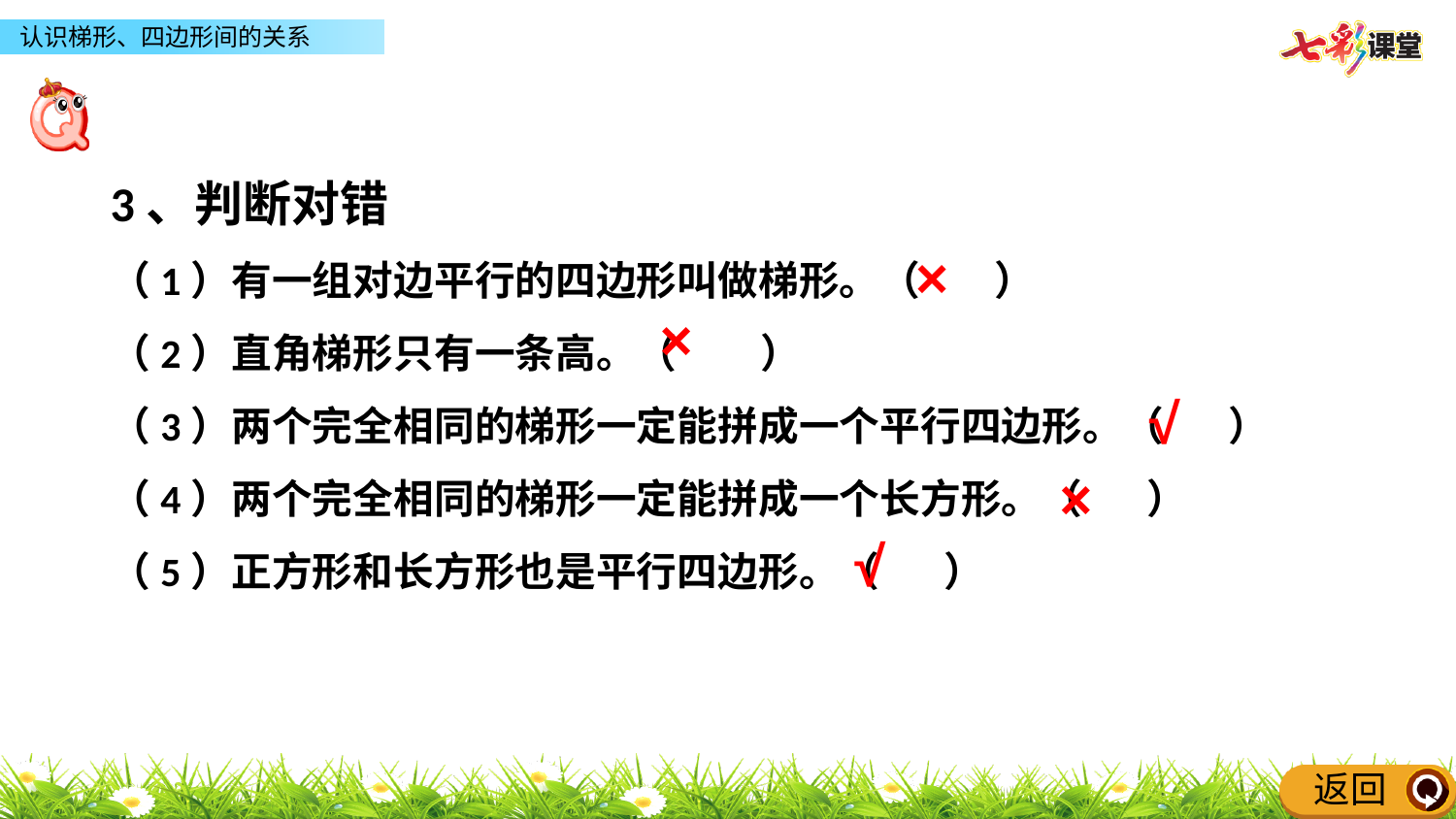

3、判断对错
（1）有一组对边平行的四边形叫做梯形。（        ）
（2）直角梯形只有一条高。（         ）
（3）两个完全相同的梯形一定能拼成一个平行四边形。（       ）
（4）两个完全相同的梯形一定能拼成一个长方形。（       ）
（5）正方形和长方形也是平行四边形。（       ）

×
×
√
×
√